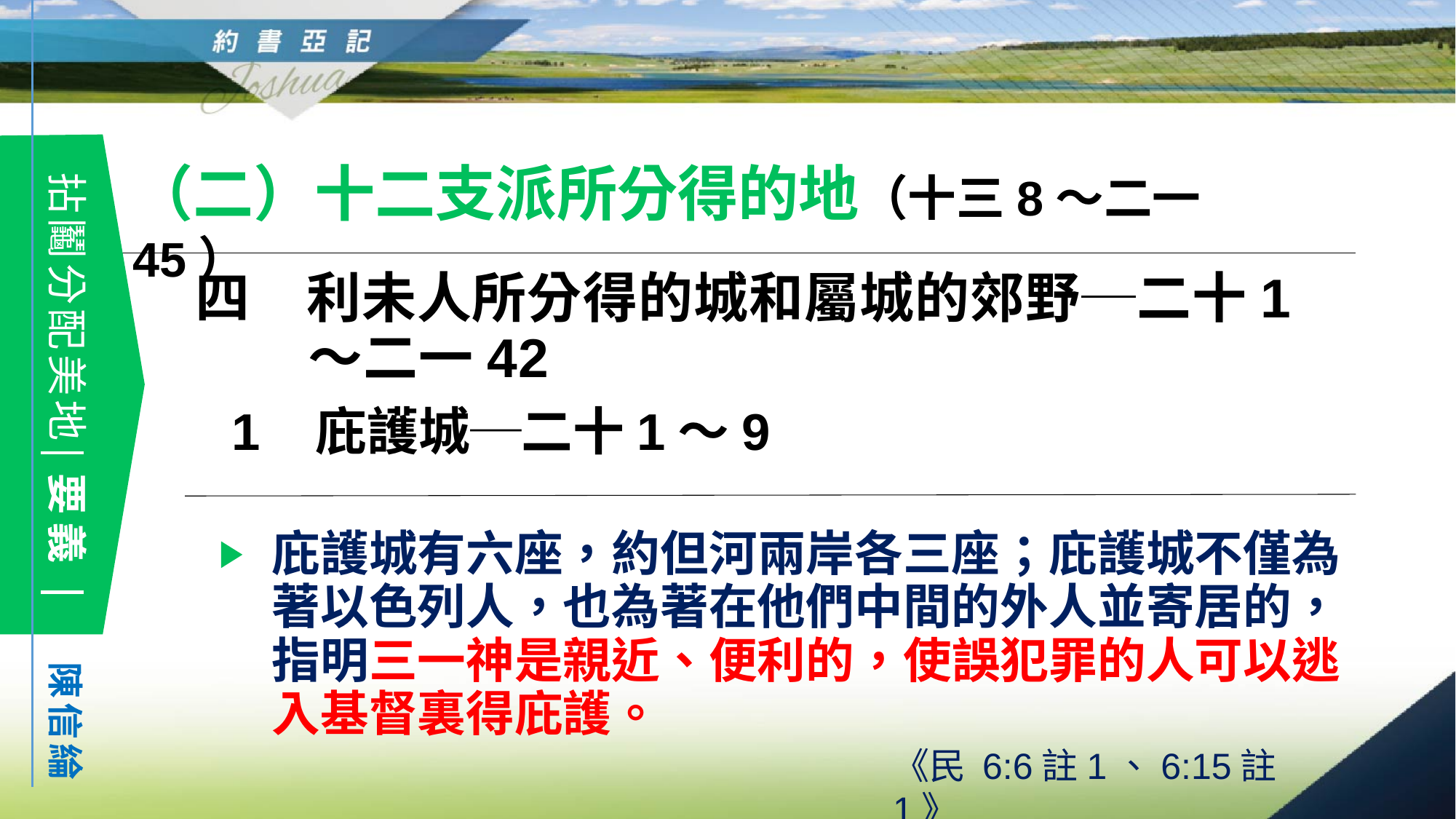

（二）十二支派所分得的地（十三8～二一45）
拈鬮分配美地  要義
四　利未人所分得的城和屬城的郊野─二十1～二一42
1   庇護城─二十1～9
庇護城有六座，約但河兩岸各三座；庇護城不僅為著以色列人，也為著在他們中間的外人並寄居的，指明三一神是親近、便利的，使誤犯罪的人可以逃入基督裏得庇護。

陳信綸
《民 6:6註1、6:15註1》